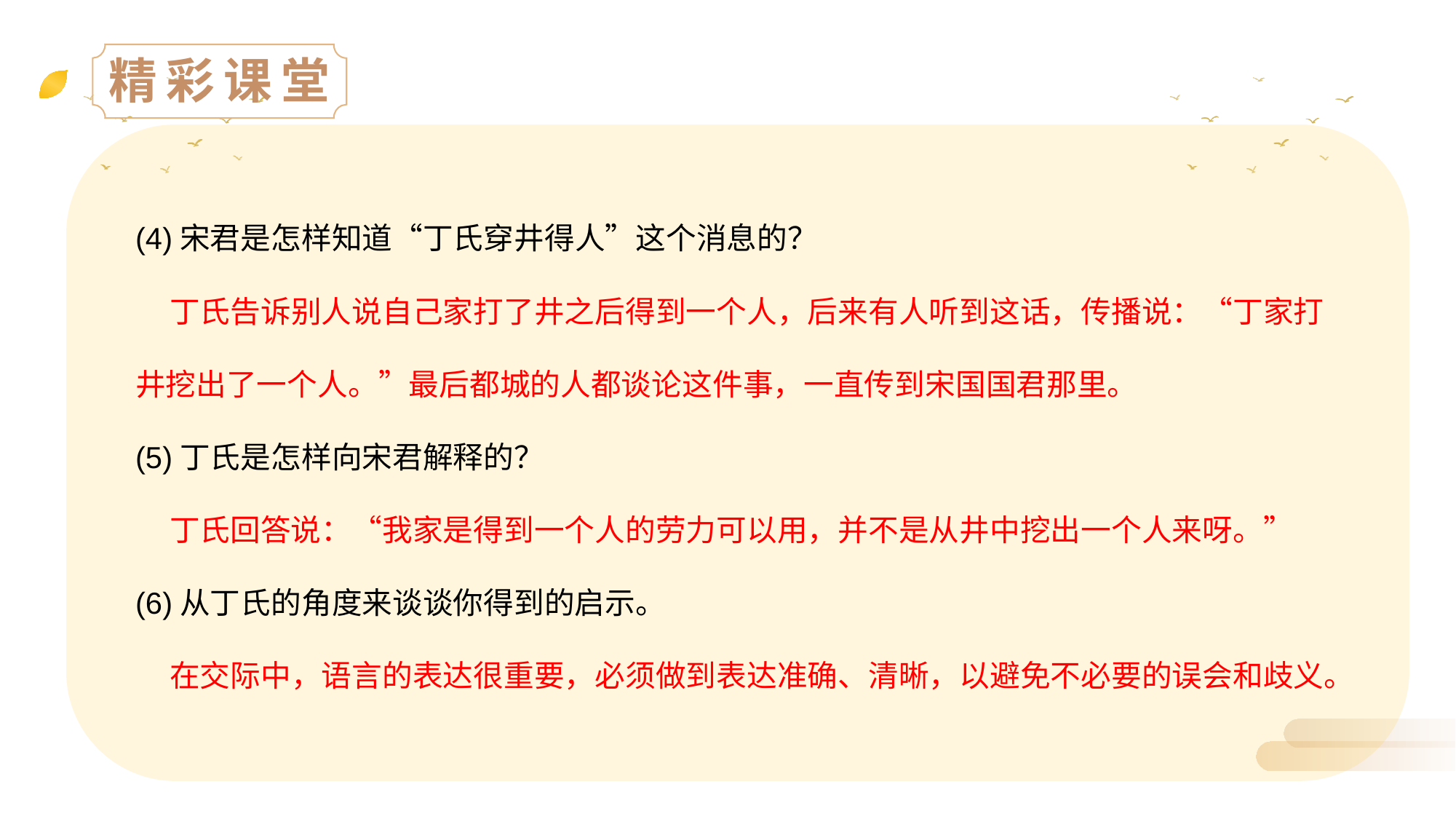

精彩课堂
(4)宋君是怎样知道“丁氏穿井得人”这个消息的？
    丁氏告诉别人说自己家打了井之后得到一个人，后来有人听到这话，传播说：“丁家打井挖出了一个人。”最后都城的人都谈论这件事，一直传到宋国国君那里。
(5)丁氏是怎样向宋君解释的？
    丁氏回答说：“我家是得到一个人的劳力可以用，并不是从井中挖出一个人来呀。”
(6)从丁氏的角度来谈谈你得到的启示。
    在交际中，语言的表达很重要，必须做到表达准确、清晰，以避免不必要的误会和歧义。